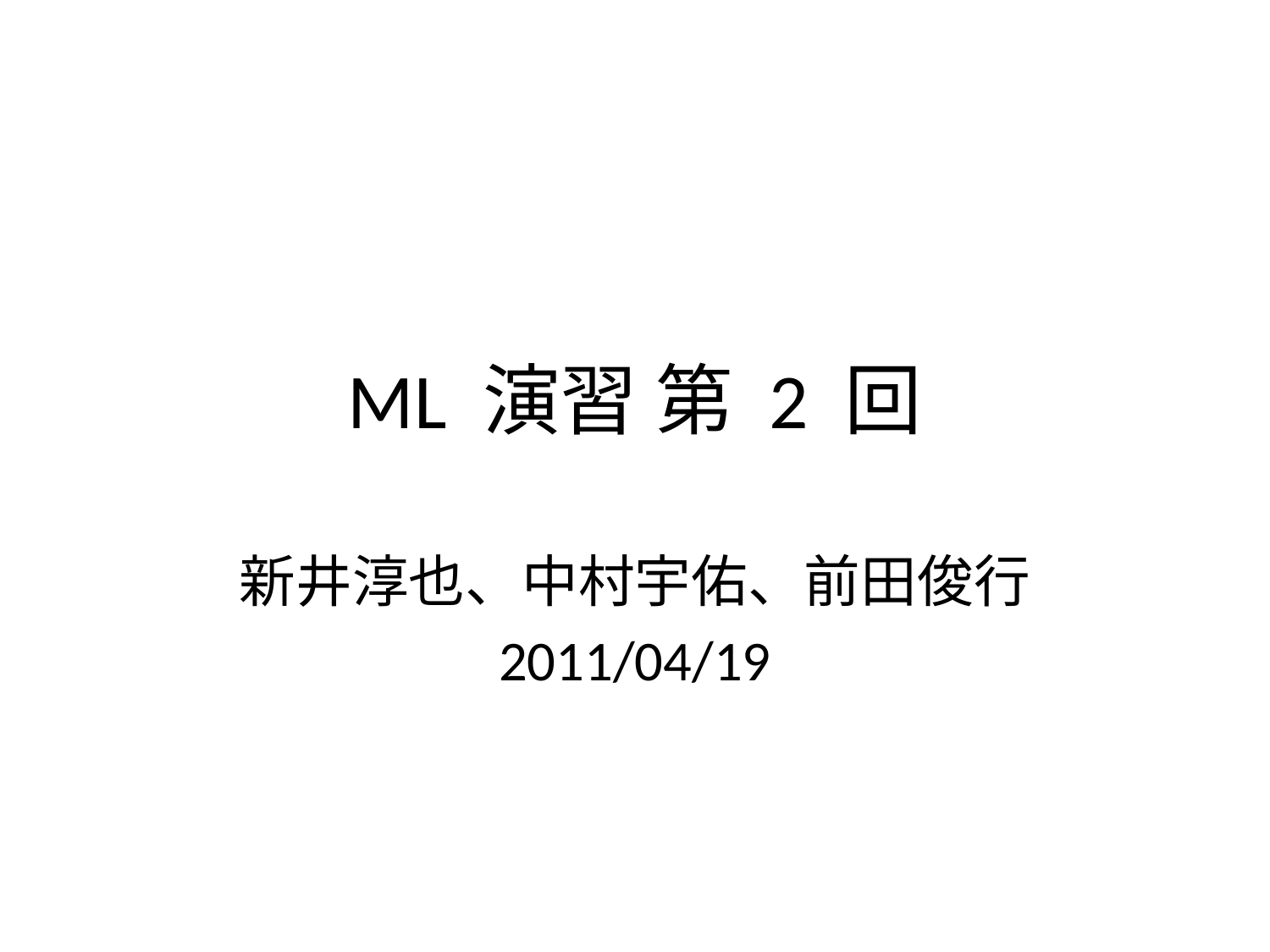

# ML 演習 第 2 回
新井淳也、中村宇佑、前田俊行
2011/04/19